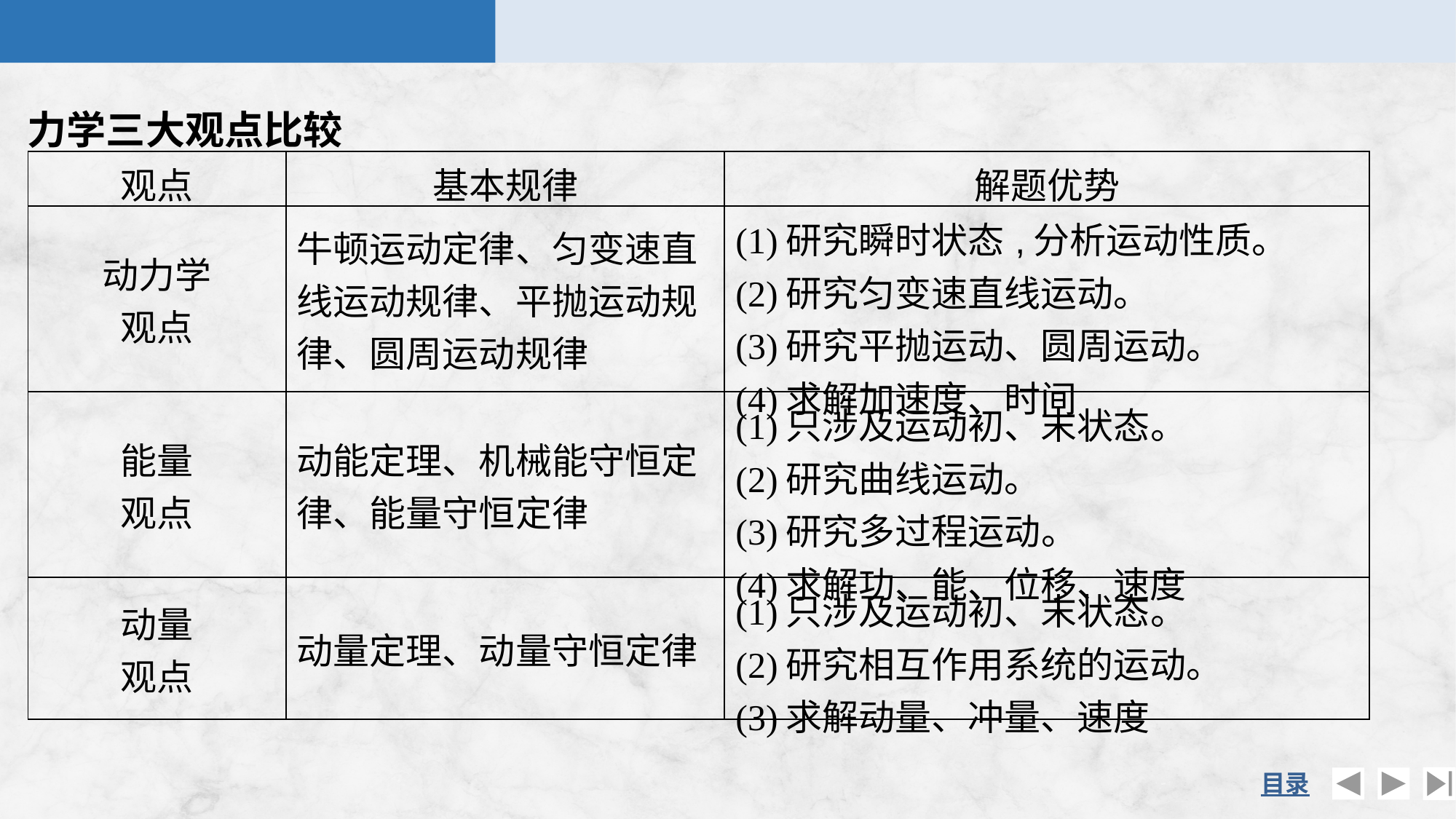

力学三大观点比较
| 观点 | 基本规律 | 解题优势 |
| --- | --- | --- |
| 动力学 观点 | 牛顿运动定律、匀变速直线运动规律、平抛运动规律、圆周运动规律 | (1)研究瞬时状态,分析运动性质。 (2)研究匀变速直线运动。 (3)研究平抛运动、圆周运动。 (4)求解加速度、时间 |
| 能量 观点 | 动能定理、机械能守恒定律、能量守恒定律 | (1)只涉及运动初、末状态。 (2)研究曲线运动。 (3)研究多过程运动。 (4)求解功、能、位移、速度 |
| 动量 观点 | 动量定理、动量守恒定律 | (1)只涉及运动初、末状态。 (2)研究相互作用系统的运动。 (3)求解动量、冲量、速度 |